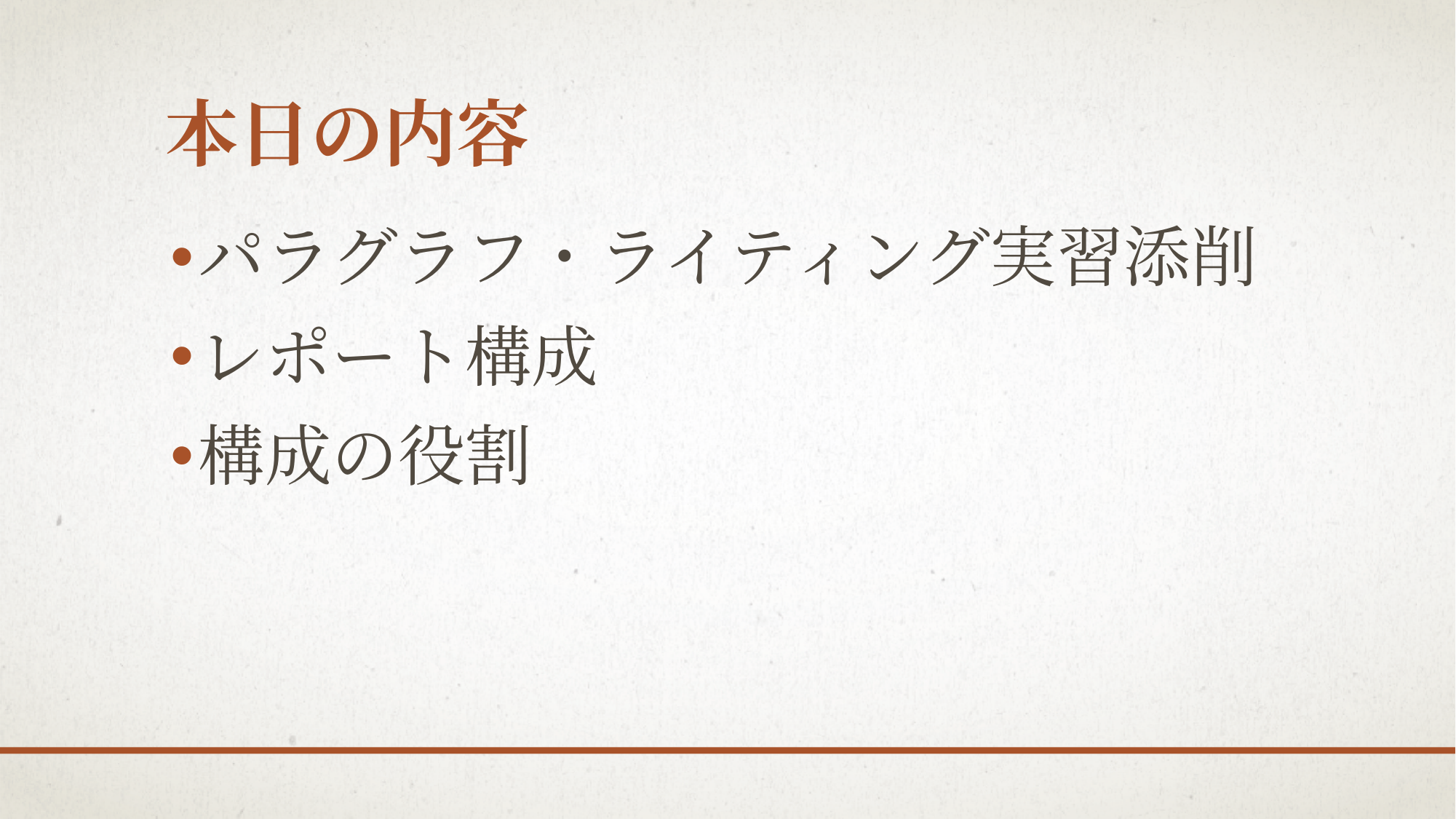

# 本日の内容
パラグラフ・ライティング実習添削
レポート構成
構成の役割